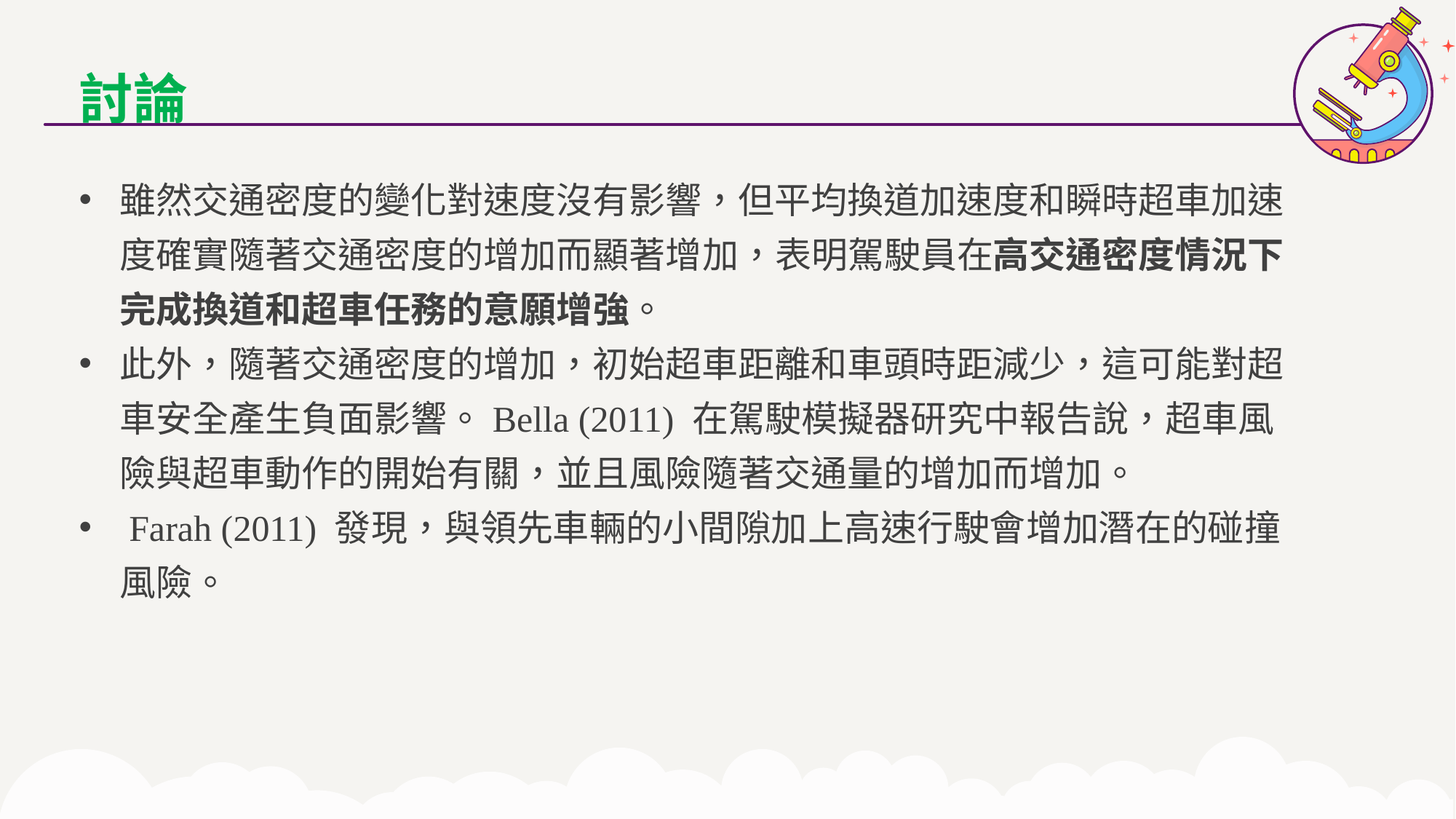

討論
雖然交通密度的變化對速度沒有影響，但平均換道加速度和瞬時超車加速度確實隨著交通密度的增加而顯著增加，表明駕駛員在高交通密度情況下完成換道和超車任務的意願增強。
此外，隨著交通密度的增加，初始超車距離和車頭時距減少，這可能對超車安全產生負面影響。Bella (2011) 在駕駛模擬器研究中報告說，超車風險與超車動作的開始有關，並且風險隨著交通量的增加而增加。
 Farah (2011) 發現，與領先車輛的小間隙加上高速行駛會增加潛在的碰撞風險。